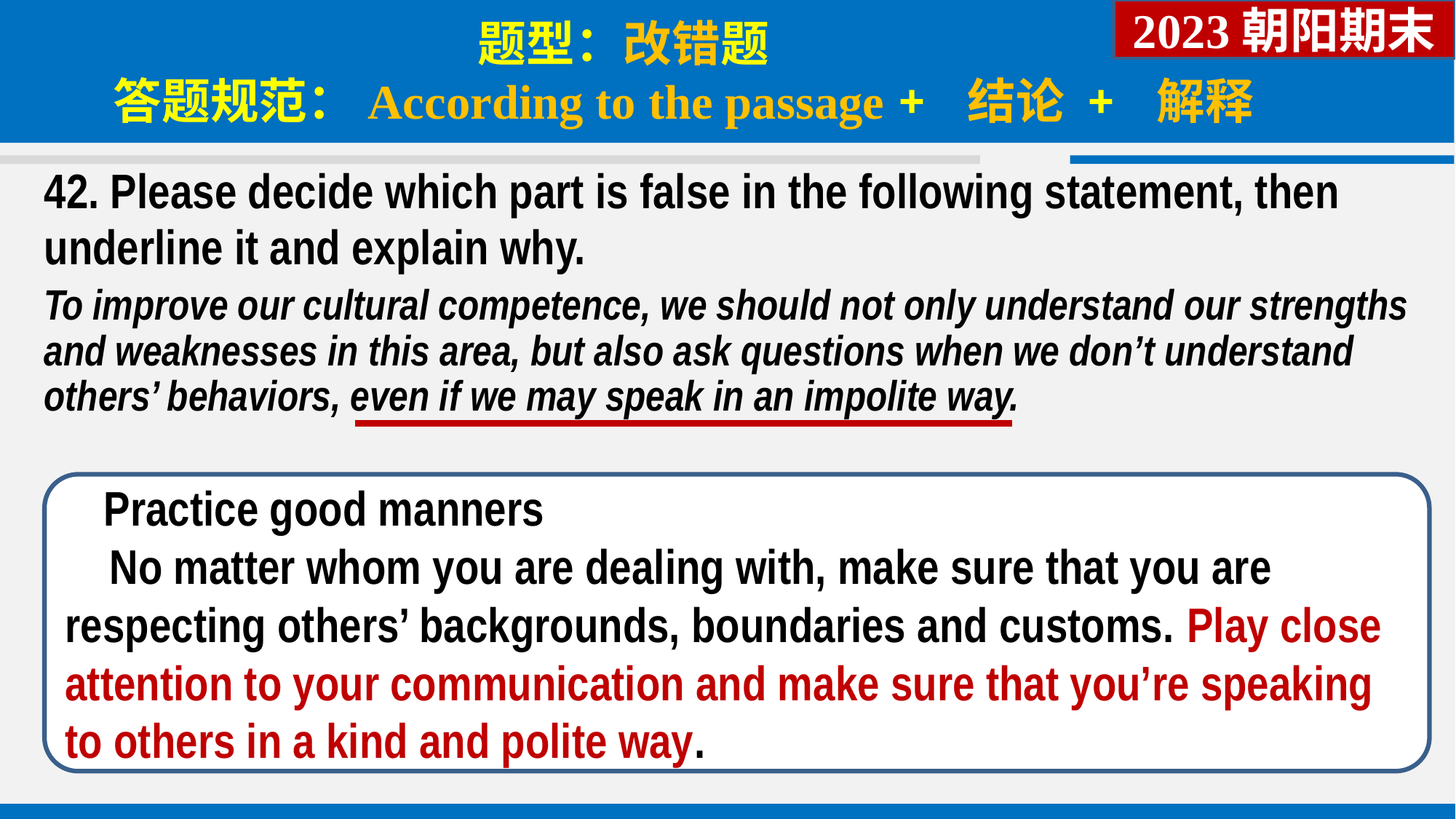

2023朝阳期末
题型：改错题
答题规范：According to the passage + 结论 + 解释
42. Please decide which part is false in the following statement, then underline it and explain why.
To improve our cultural competence, we should not only understand our strengths and weaknesses in this area, but also ask questions when we don’t understand others’ behaviors, even if we may speak in an impolite way.

    Practice good manners
    No matter whom you are dealing with, make sure that you are respecting others’ backgrounds, boundaries and customs. Play close attention to your communication and make sure that you’re speaking to others in a kind and polite way.